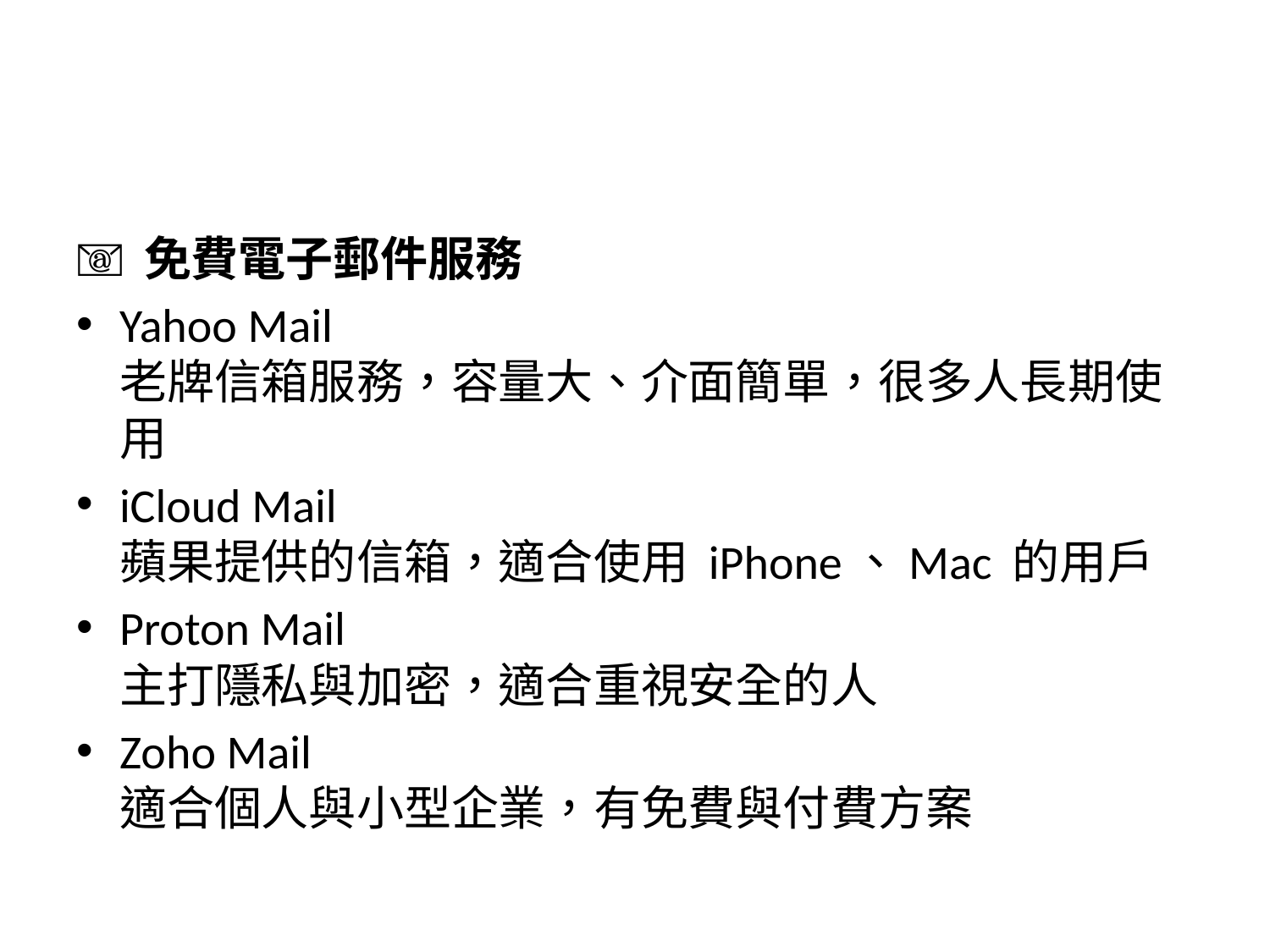

#
📧 免費電子郵件服務
Yahoo Mail
老牌信箱服務，容量大、介面簡單，很多人長期使用
iCloud Mail
蘋果提供的信箱，適合使用 iPhone、Mac 的用戶
Proton Mail
主打隱私與加密，適合重視安全的人
Zoho Mail
適合個人與小型企業，有免費與付費方案